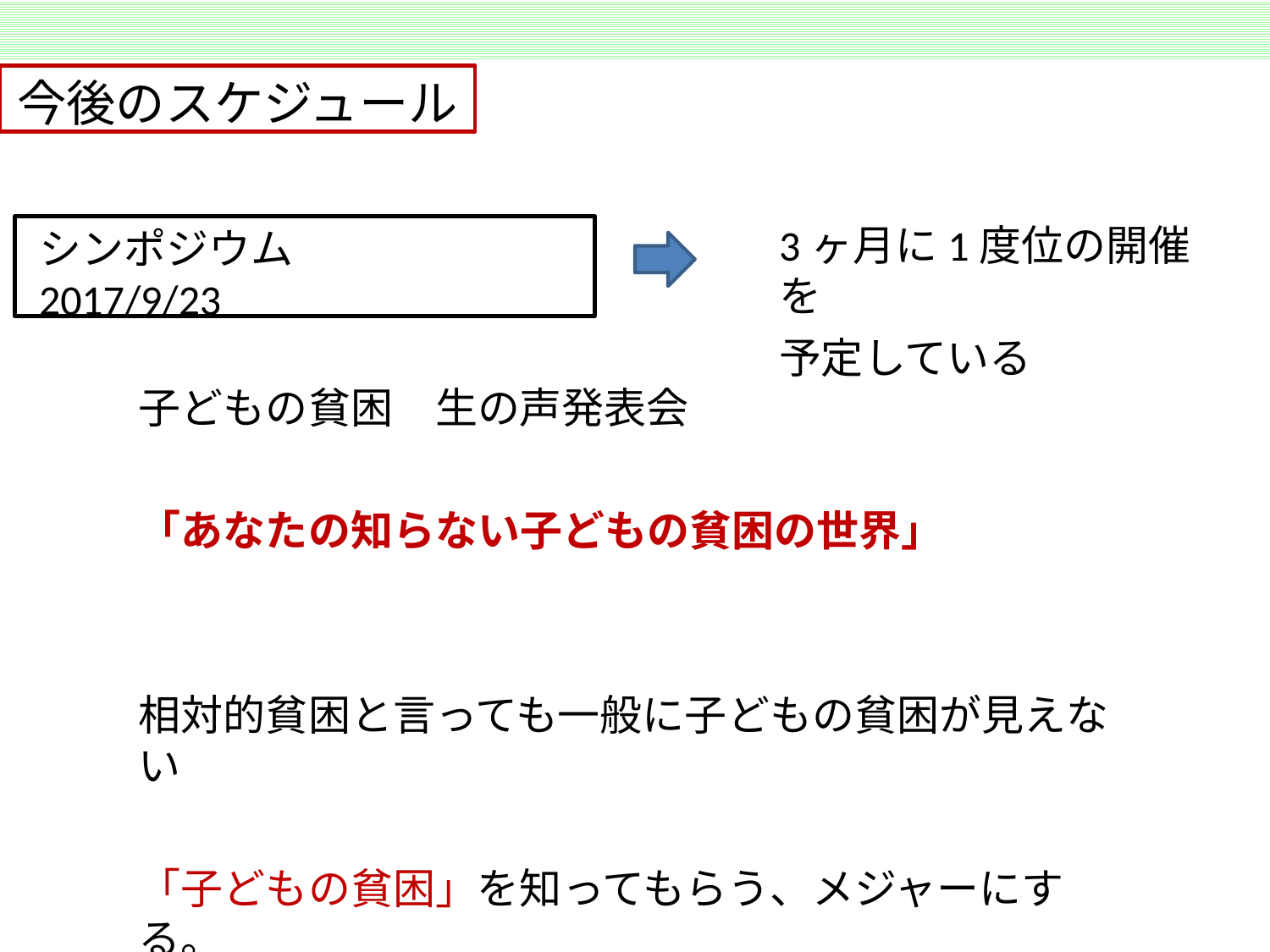

今後のスケジュール
3ヶ月に1度位の開催を
予定している
シンポジウム　　　2017/9/23

子どもの貧困　生の声発表会

「あなたの知らない子どもの貧困の世界」

相対的貧困と言っても一般に子どもの貧困が見えない

「子どもの貧困」を知ってもらう、メジャーにする。